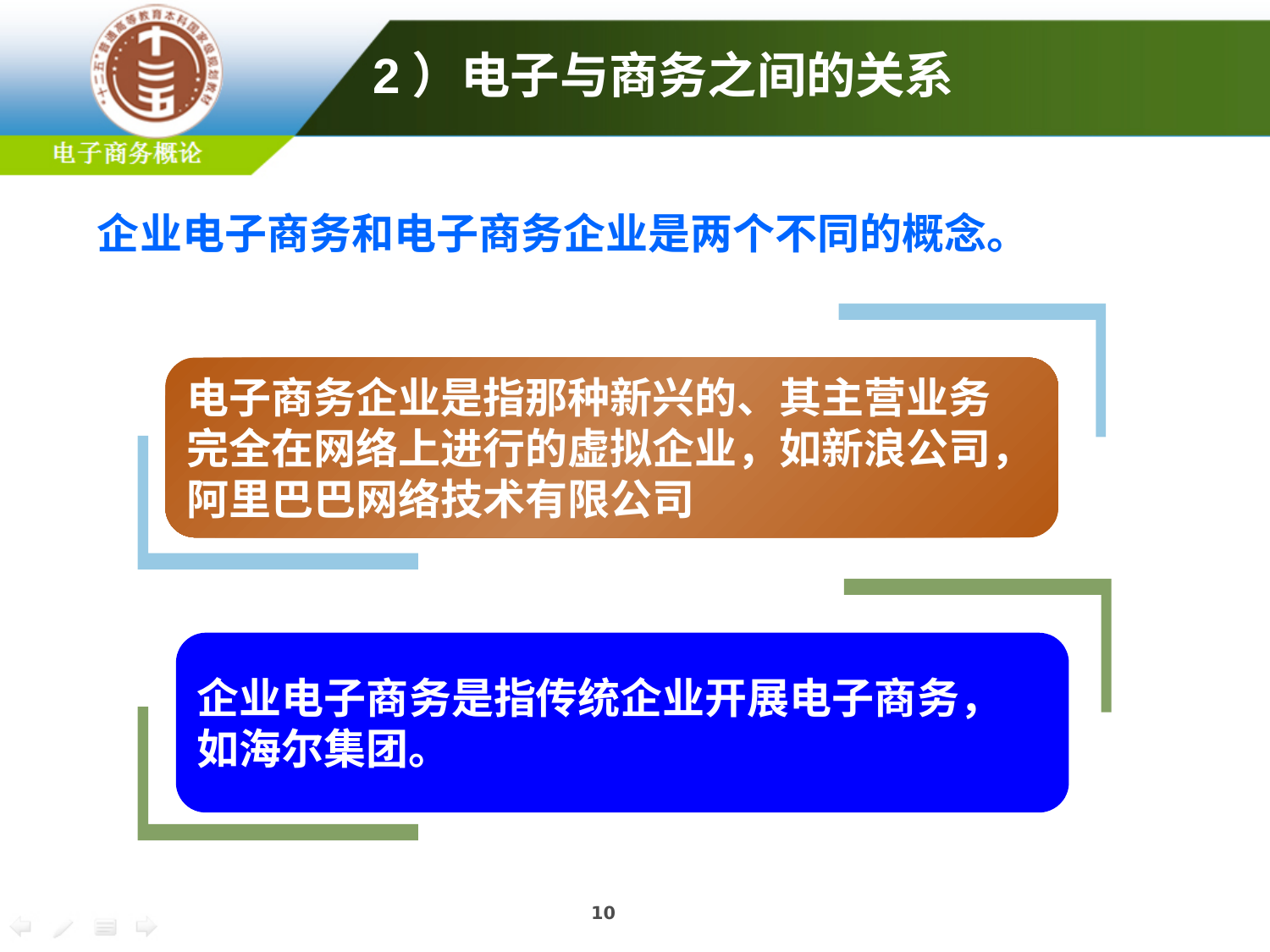

2）电子与商务之间的关系
企业电子商务和电子商务企业是两个不同的概念。

电子商务企业是指那种新兴的、其主营业务
完全在网络上进行的虚拟企业，如新浪公司，
阿里巴巴网络技术有限公司

企业电子商务是指传统企业开展电子商务，
如海尔集团。

10